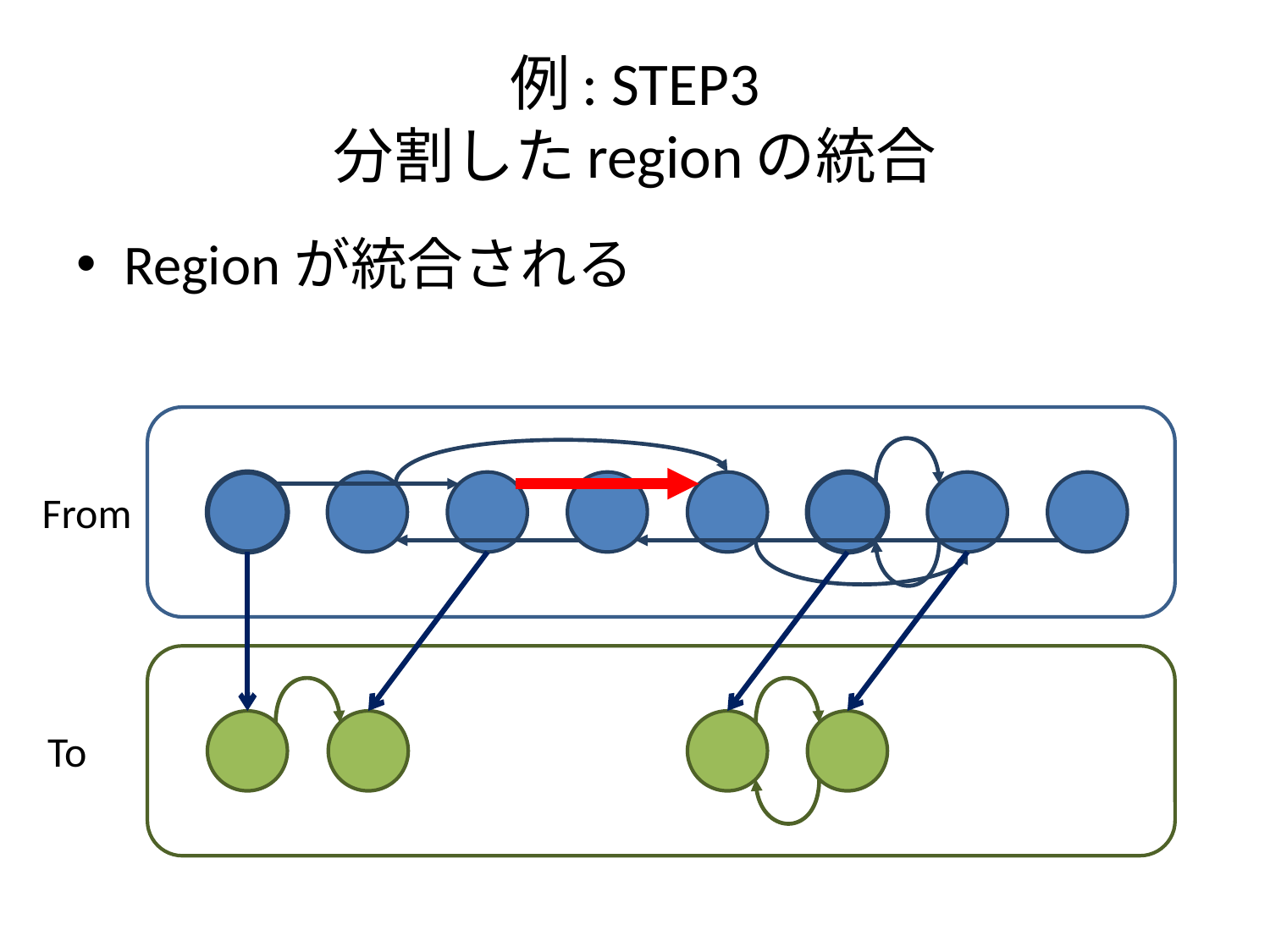

# 例: STEP3 分割したregionの統合
Regionが統合される

From

To